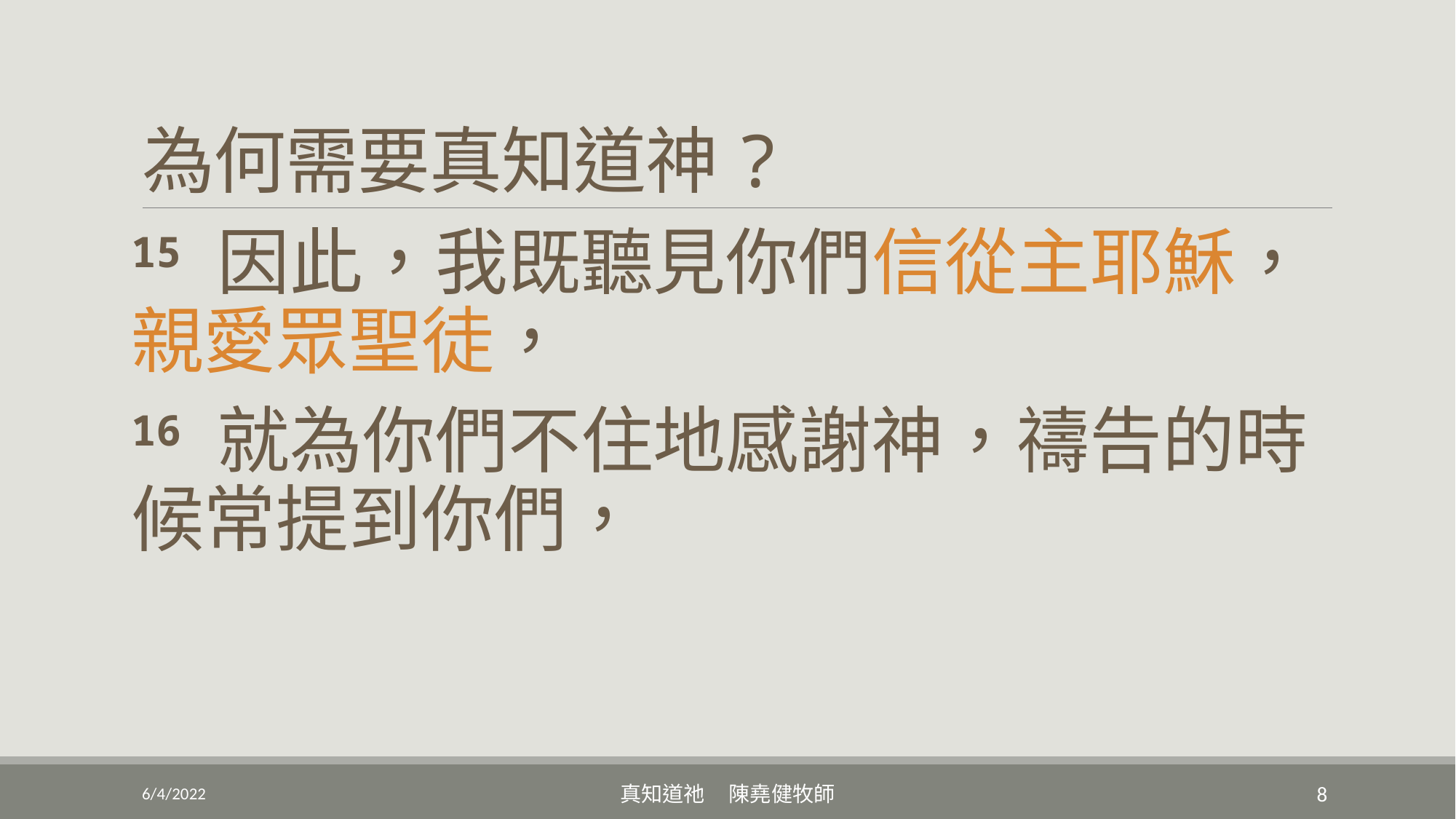

# 為何需要真知道神?
15 因此，我既聽見你們信從主耶穌，親愛眾聖徒，
16 就為你們不住地感謝神，禱告的時候常提到你們，
6/4/2022
真知道祂     陳堯健牧師
8